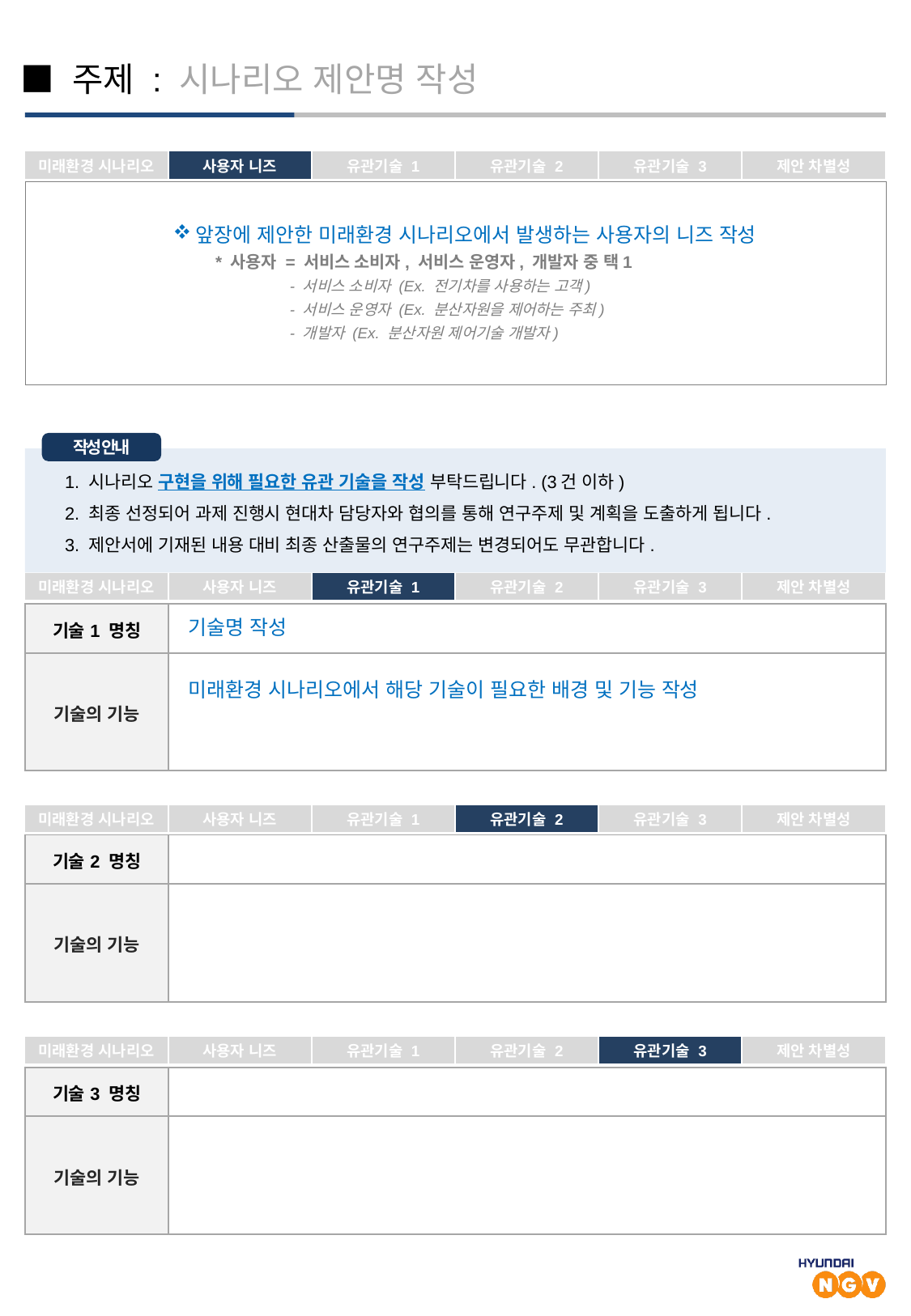

■ 주제 : 시나리오 제안명 작성
| 미래환경 시나리오 | 사용자 니즈 | 유관기술 1 | 유관기술 2 | 유관기술 3 | 제안 차별성 |
| --- | --- | --- | --- | --- | --- |
|  |
| --- |
앞장에 제안한 미래환경 시나리오에서 발생하는 사용자의 니즈 작성
                          * 사용자 = 서비스 소비자, 서비스 운영자, 개발자 중 택1
                                              - 서비스 소비자 (Ex. 전기차를 사용하는 고객)
                                              - 서비스 운영자 (Ex. 분산자원을 제어하는 주최)
                                              - 개발자 (Ex. 분산자원 제어기술 개발자)
작성 안내
1. 시나리오 구현을 위해 필요한 유관 기술을 작성 부탁드립니다. (3건 이하)
2. 최종 선정되어 과제 진행시 현대차 담당자와 협의를 통해 연구주제 및 계획을 도출하게 됩니다.
3. 제안서에 기재된 내용 대비 최종 산출물의 연구주제는 변경되어도 무관합니다.
| 미래환경 시나리오 | 사용자 니즈 | 유관기술 1 | 유관기술 2 | 유관기술 3 | 제안 차별성 |
| --- | --- | --- | --- | --- | --- |
| 기술1 명칭 |  |
| --- | --- |
| 기술의 기능 |  |
기술명 작성
미래환경 시나리오에서 해당 기술이 필요한 배경 및 기능 작성
| 미래환경 시나리오 | 사용자 니즈 | 유관기술 1 | 유관기술 2 | 유관기술 3 | 제안 차별성 |
| --- | --- | --- | --- | --- | --- |
| 기술2 명칭 |  |
| --- | --- |
| 기술의 기능 |  |
| 미래환경 시나리오 | 사용자 니즈 | 유관기술 1 | 유관기술 2 | 유관기술 3 | 제안 차별성 |
| --- | --- | --- | --- | --- | --- |
| 기술3 명칭 |  |
| --- | --- |
| 기술의 기능 |  |